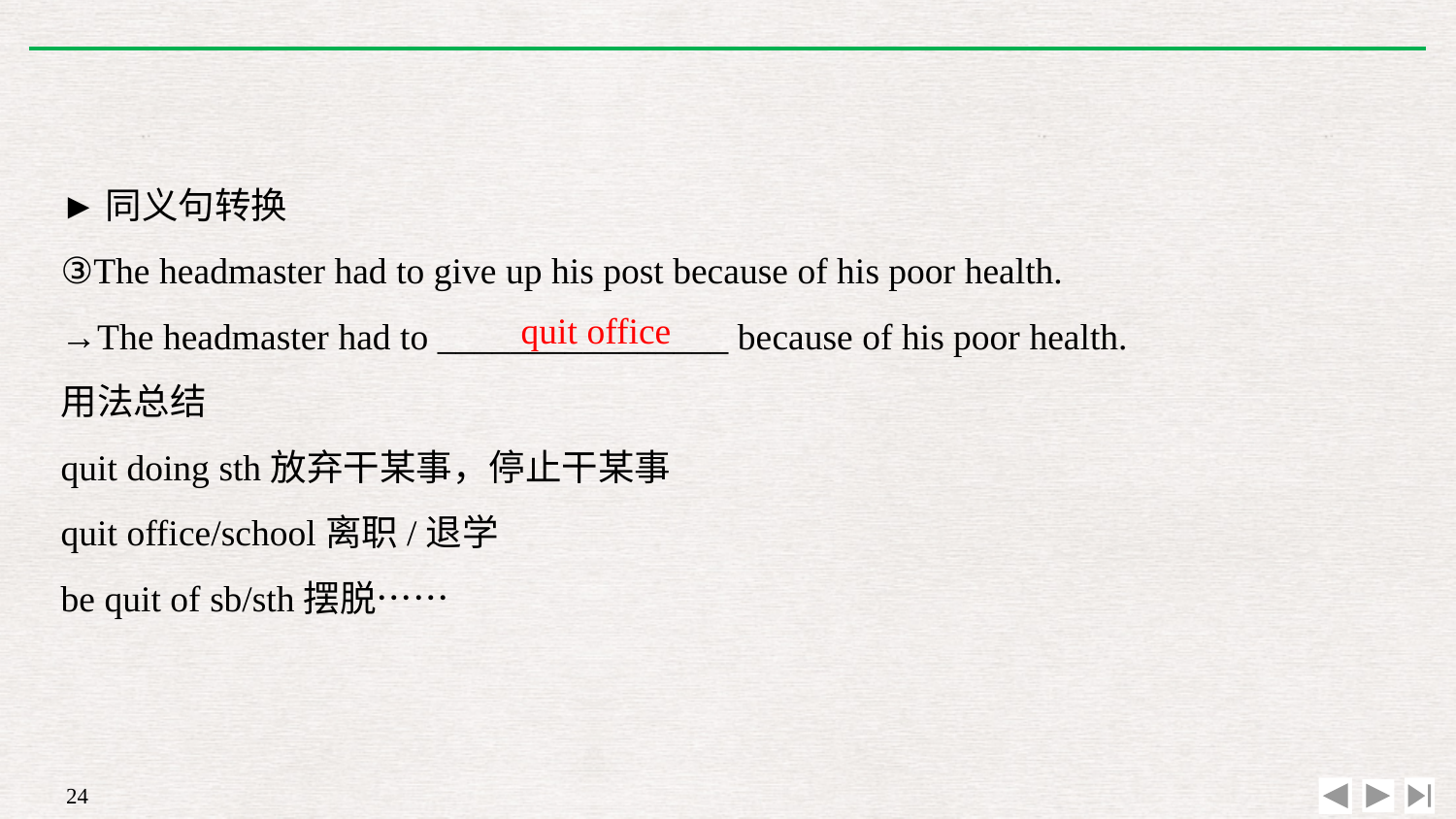

►同义句转换
③The headmaster had to give up his post because of his poor health.
→The headmaster had to ________________ because of his poor health.
用法总结
quit doing sth放弃干某事，停止干某事
quit office/school离职/退学
be quit of sb/sth摆脱……
quit office